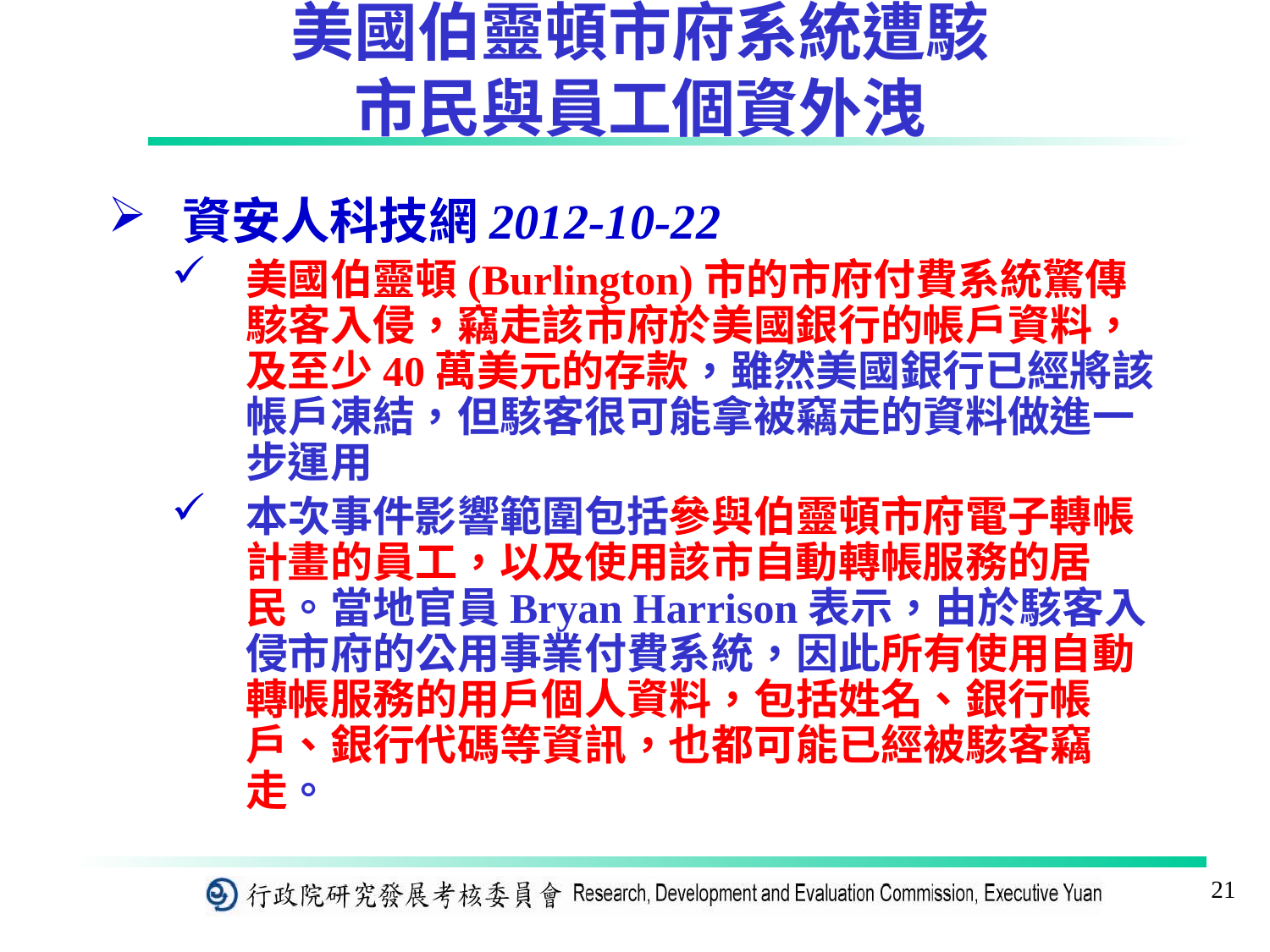

# 美國伯靈頓市府系統遭駭 市民與員工個資外洩
資安人科技網2012-10-22
美國伯靈頓(Burlington)市的市府付費系統驚傳駭客入侵，竊走該市府於美國銀行的帳戶資料，及至少40萬美元的存款，雖然美國銀行已經將該帳戶凍結，但駭客很可能拿被竊走的資料做進一步運用
本次事件影響範圍包括參與伯靈頓市府電子轉帳計畫的員工，以及使用該市自動轉帳服務的居民。當地官員Bryan Harrison表示，由於駭客入侵市府的公用事業付費系統，因此所有使用自動轉帳服務的用戶個人資料，包括姓名、銀行帳戶、銀行代碼等資訊，也都可能已經被駭客竊走。
21